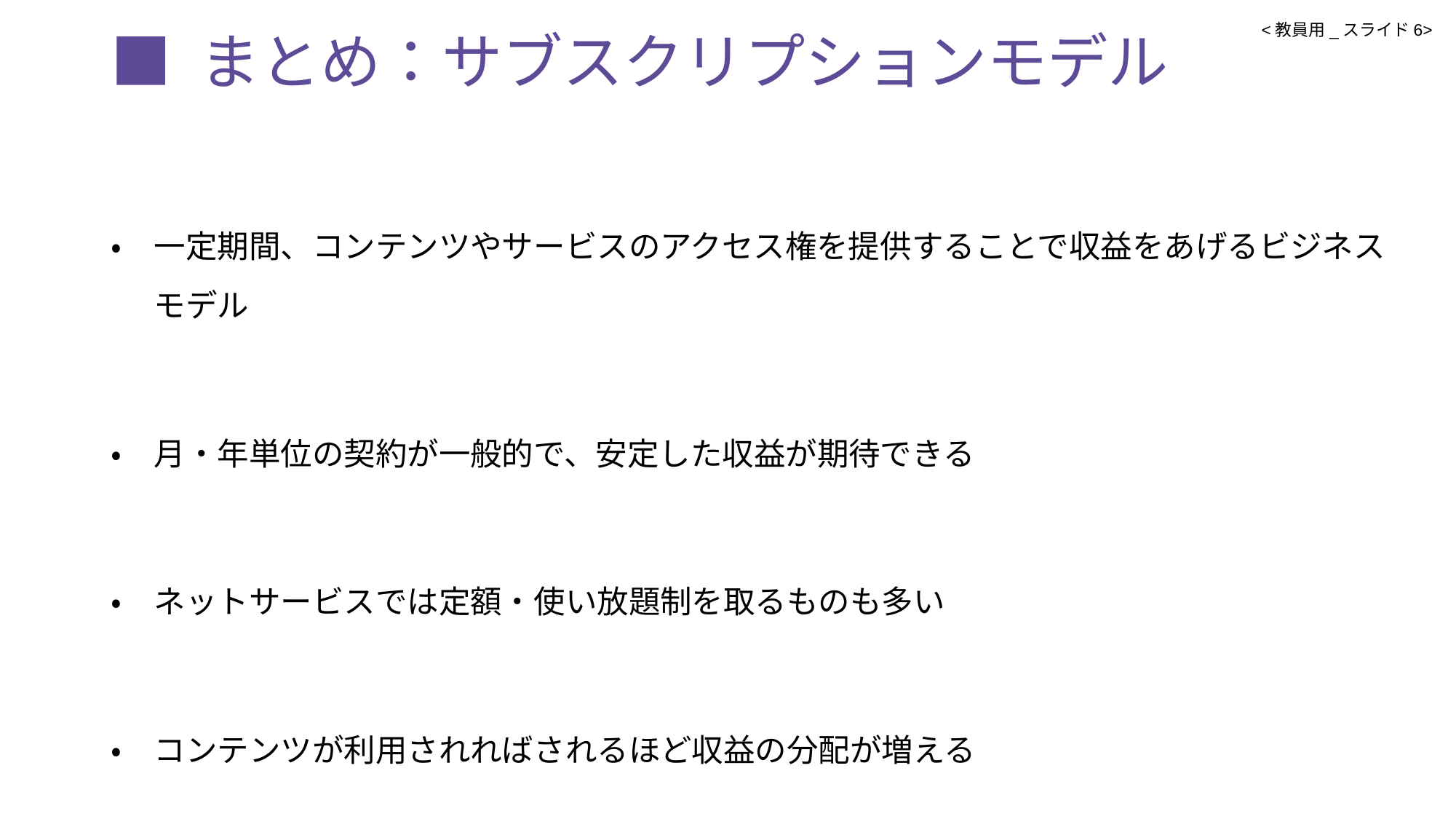

# ■ まとめ：サブスクリプションモデル
<教員用_スライド6>
•	一定期間、コンテンツやサービスのアクセス権を提供することで収益をあげるビジネスモデル

•	月・年単位の契約が一般的で、安定した収益が期待できる

•	ネットサービスでは定額・使い放題制を取るものも多い

•	コンテンツが利用されればされるほど収益の分配が増える

•	モバイルアプリ経由の場合は、配信サービス（SpotifyやNetflixなど）とアプリストア（GoogleやAppleなど）の両方に手数料をとられてしまう